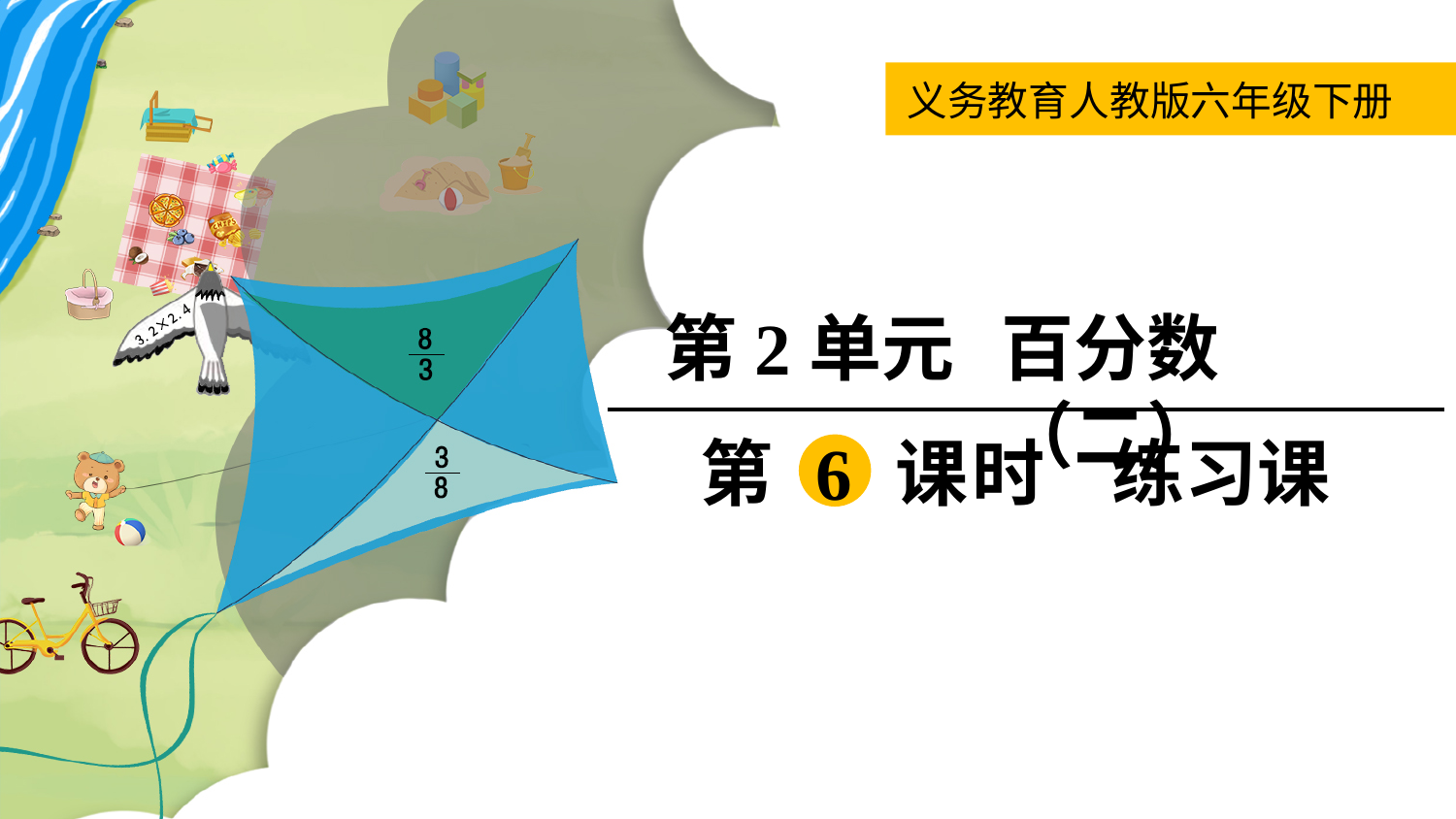

义务教育人教版六年级下册
第2单元
百分数（二）
第 6 课时
练习课